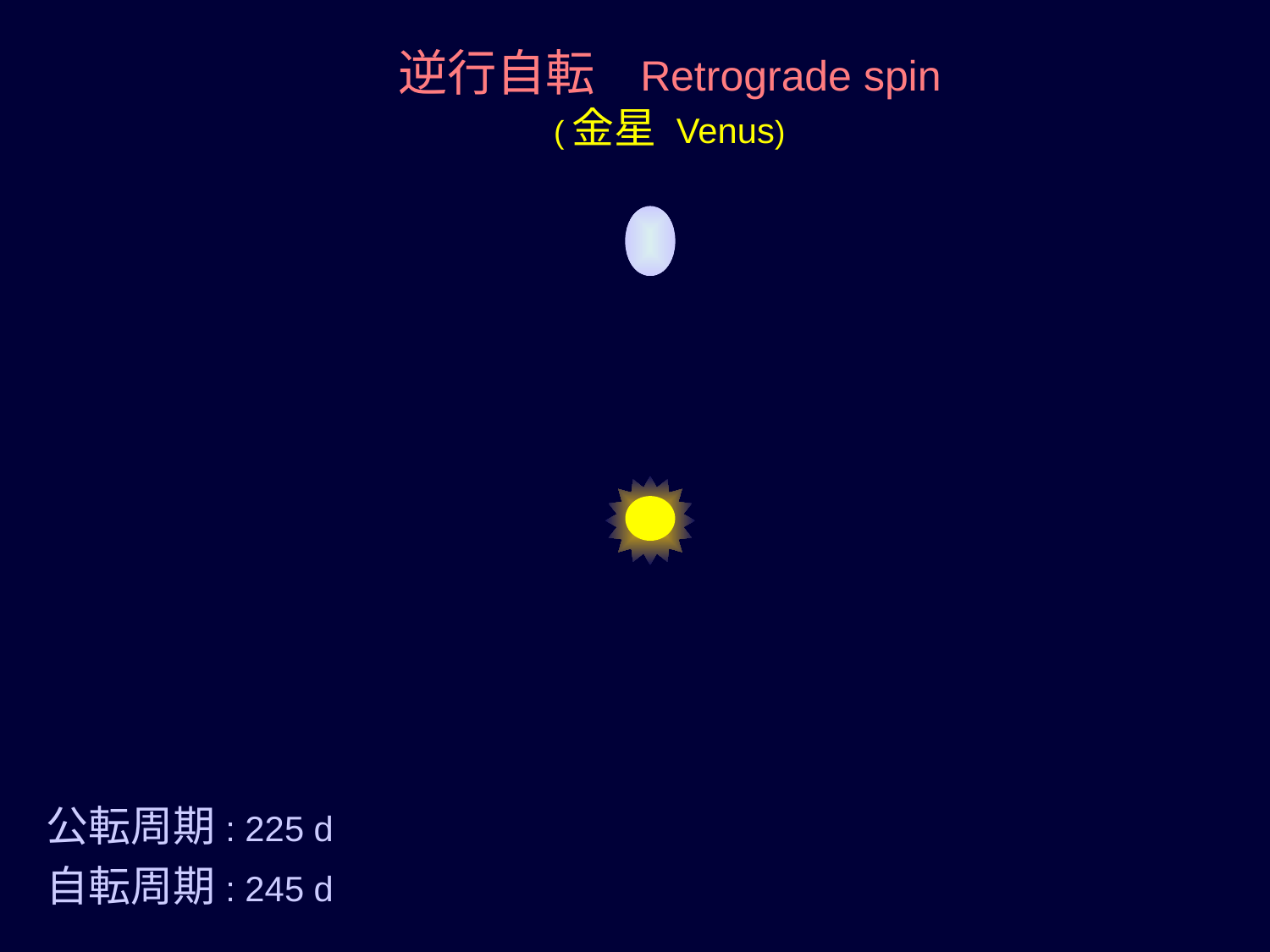

逆行自転   Retrograde spin
(金星 Venus)

公転周期: 225 d
自転周期: 245 d